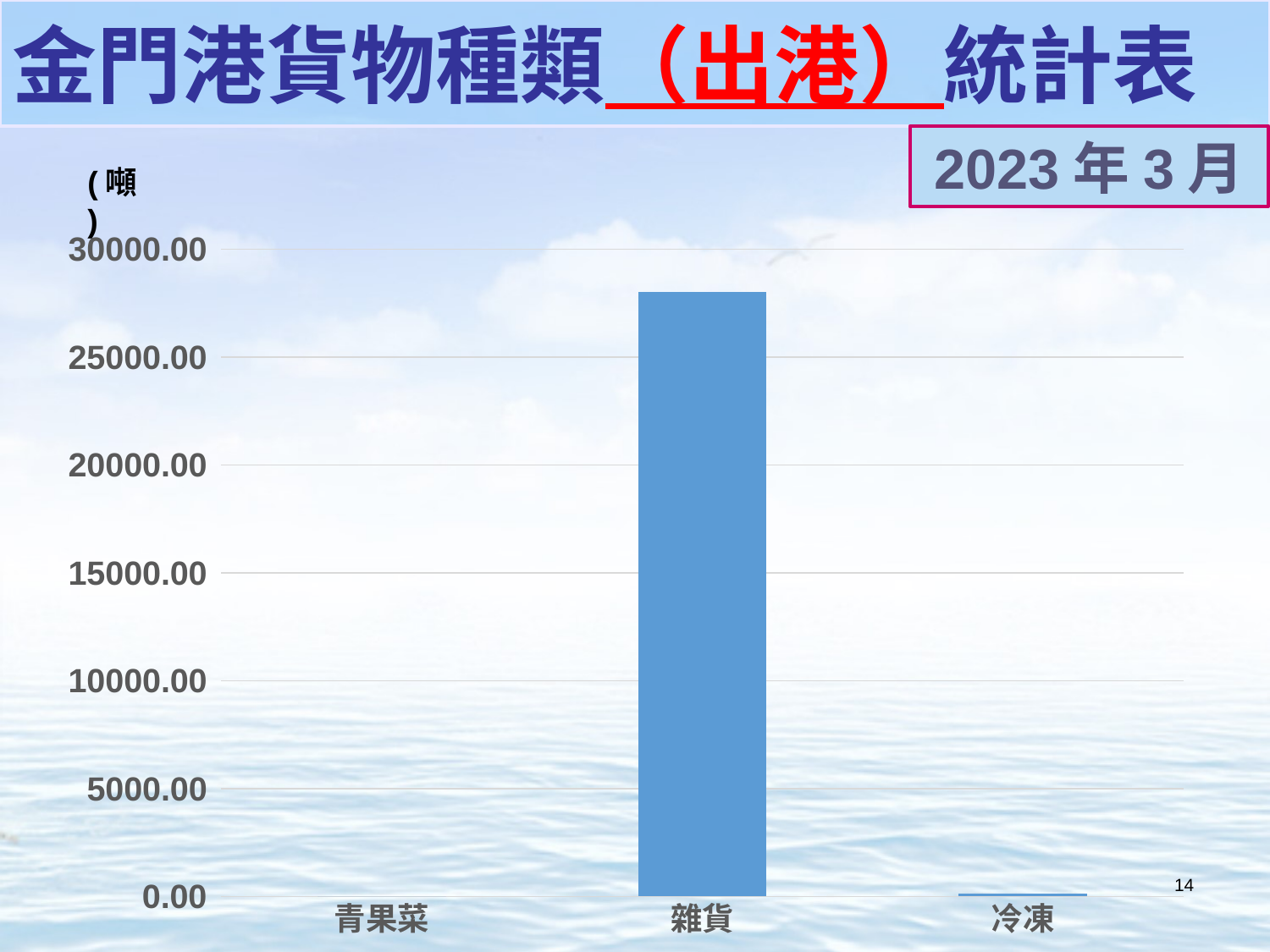

金門港貨物種類（出港）統計表
2023年3月
(噸)

### Chart

| Category |  |
|---|---|
| 青果菜 | 0.0 |
| 雜貨 | 28005.0 |
| 冷凍 | 140.0 |
14